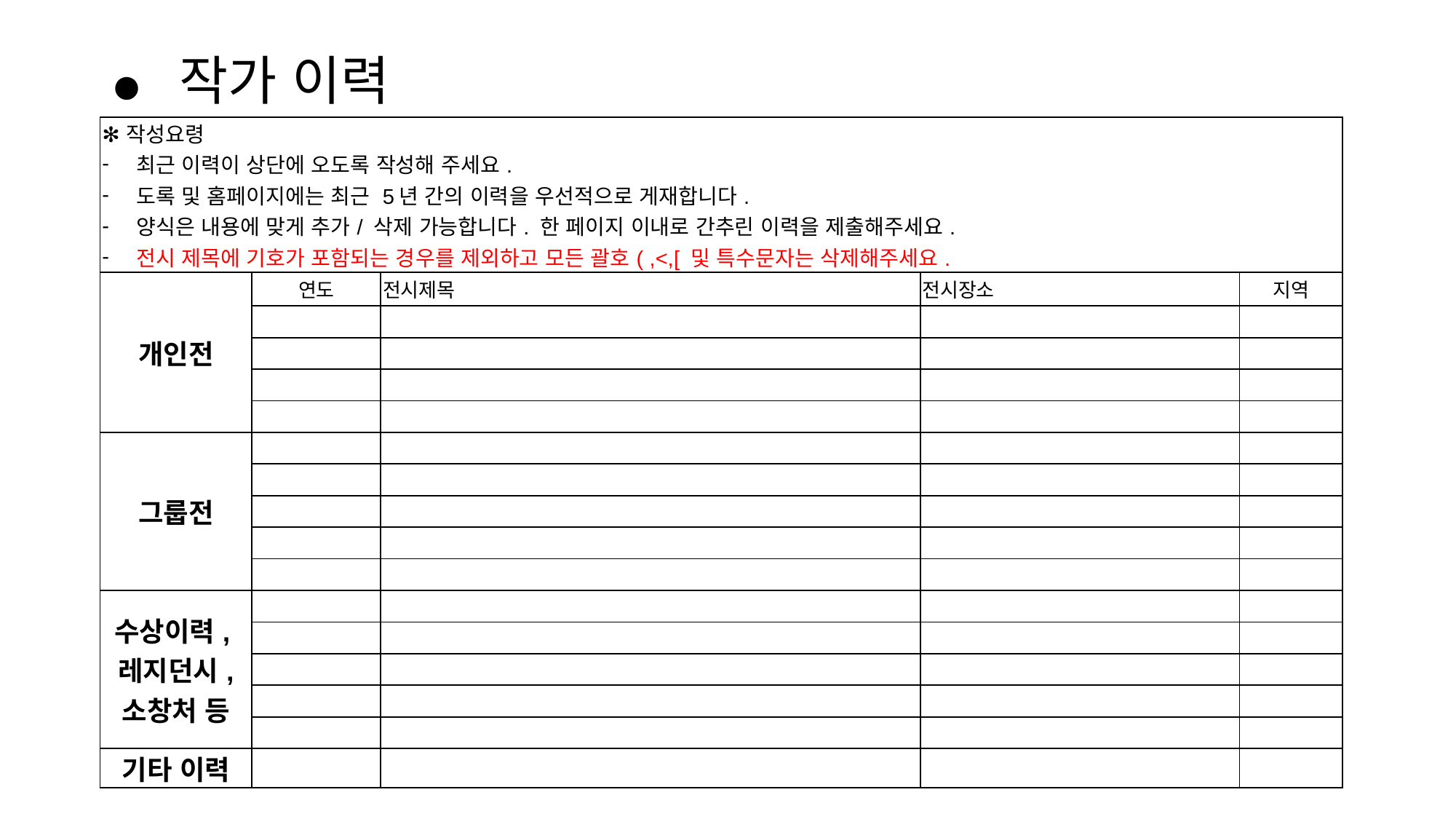

# 작가 이력
| ✻작성요령 최근 이력이 상단에 오도록 작성해 주세요. 도록 및 홈페이지에는 최근 5년 간의 이력을 우선적으로 게재합니다.  양식은 내용에 맞게 추가/ 삭제 가능합니다. 한 페이지 이내로 간추린 이력을 제출해주세요. 전시 제목에 기호가 포함되는 경우를 제외하고 모든 괄호( ,<,[ 및 특수문자는 삭제해주세요. |  |  |  |  |
| --- | --- | --- | --- | --- |
| 개인전 | 연도 | 전시제목 | 전시장소 | 지역 |
|  |  |  |  |  |
|  |  |  |  |  |
|  |  |  |  |  |
|  |  |  |  |  |
| 그룹전 |  |  |  |  |
|  |  |  |  |  |
|  |  |  |  |  |
|  |  |  |  |  |
|  |  |  |  |  |
| 수상이력, 레지던시, 소창처 등 |  |  |  |  |
|  |  |  |  |  |
|  |  |  |  |  |
|  |  |  |  |  |
|  |  |  |  |  |
| 기타 이력 |  |  |  |  |